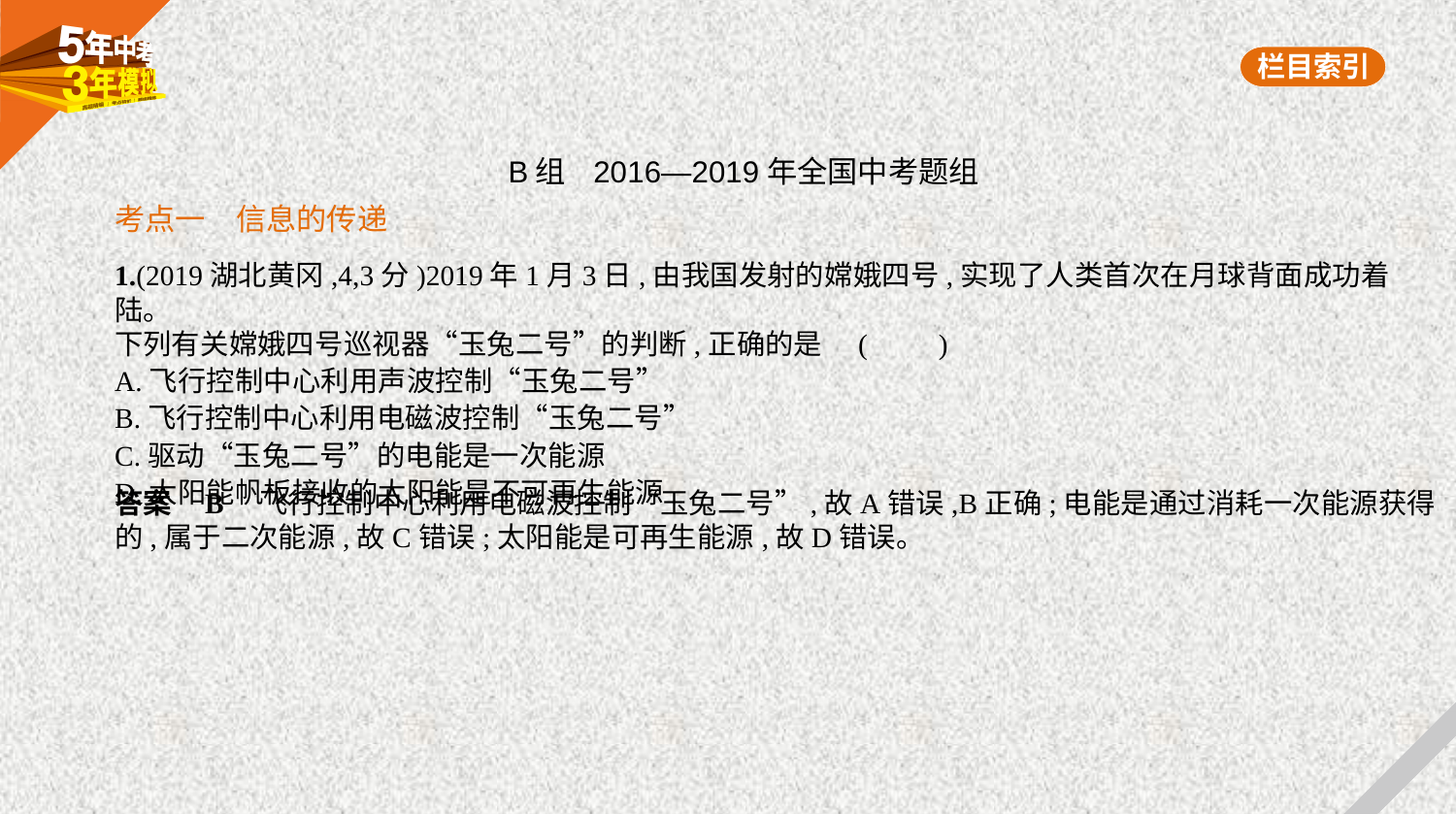

B组   2016—2019年全国中考题组
考点一　信息的传递
1.(2019湖北黄冈,4,3分)2019年1月3日,由我国发射的嫦娥四号,实现了人类首次在月球背面成功着陆。
下列有关嫦娥四号巡视器“玉兔二号”的判断,正确的是 (　　)
A.飞行控制中心利用声波控制“玉兔二号”
B.飞行控制中心利用电磁波控制“玉兔二号”
C.驱动“玉兔二号”的电能是一次能源
D.太阳能帆板接收的太阳能是不可再生能源
答案    B　飞行控制中心利用电磁波控制“玉兔二号”,故A错误,B正确;电能是通过消耗一次能源获得
的,属于二次能源,故C错误;太阳能是可再生能源,故D错误。